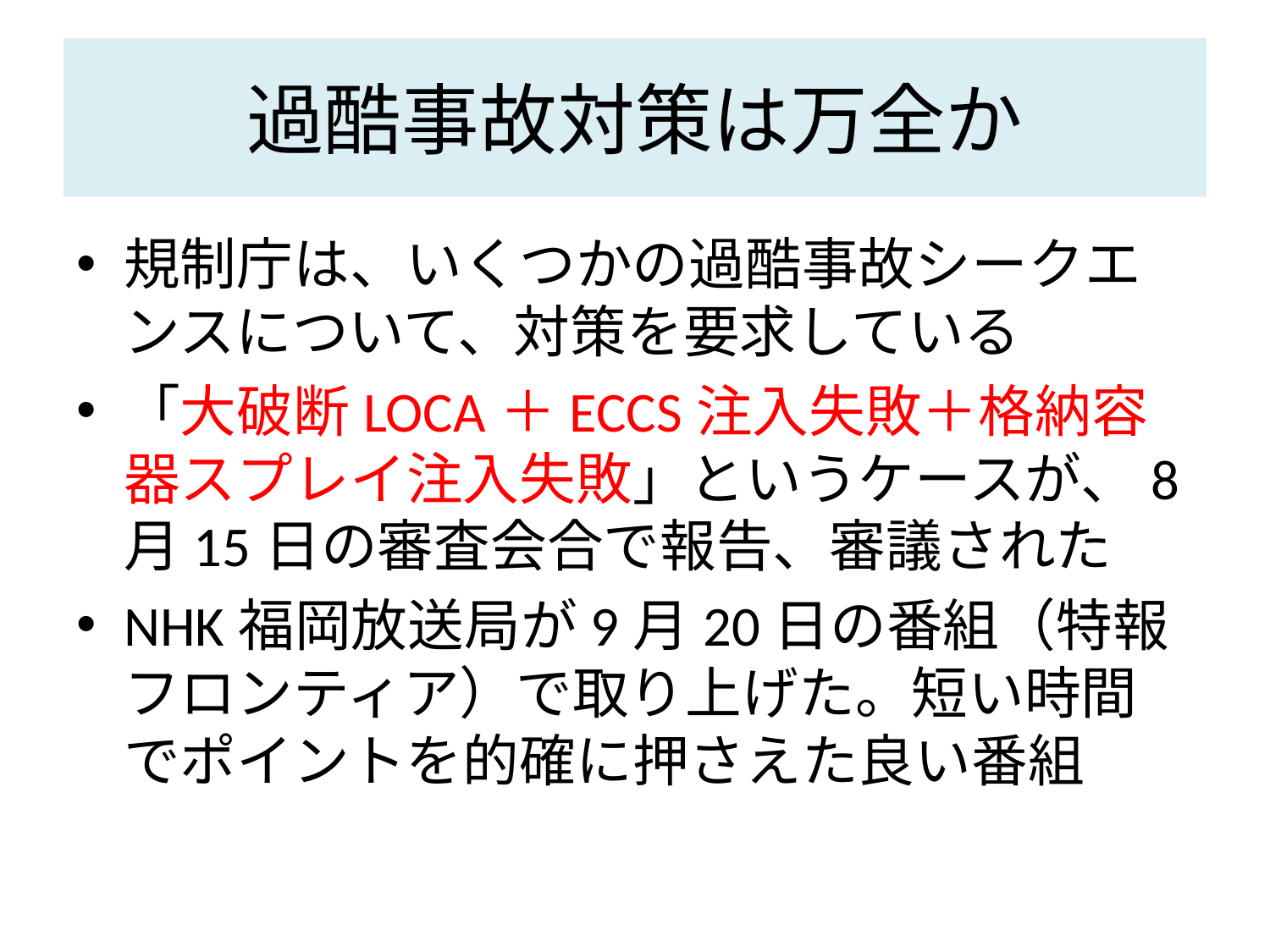

# 過酷事故対策は万全か
規制庁は、いくつかの過酷事故シークエンスについて、対策を要求している
「大破断LOCA＋ECCS注入失敗＋格納容器スプレイ注入失敗」というケースが、8月15日の審査会合で報告、審議された
NHK福岡放送局が9月20日の番組（特報フロンティア）で取り上げた。短い時間でポイントを的確に押さえた良い番組